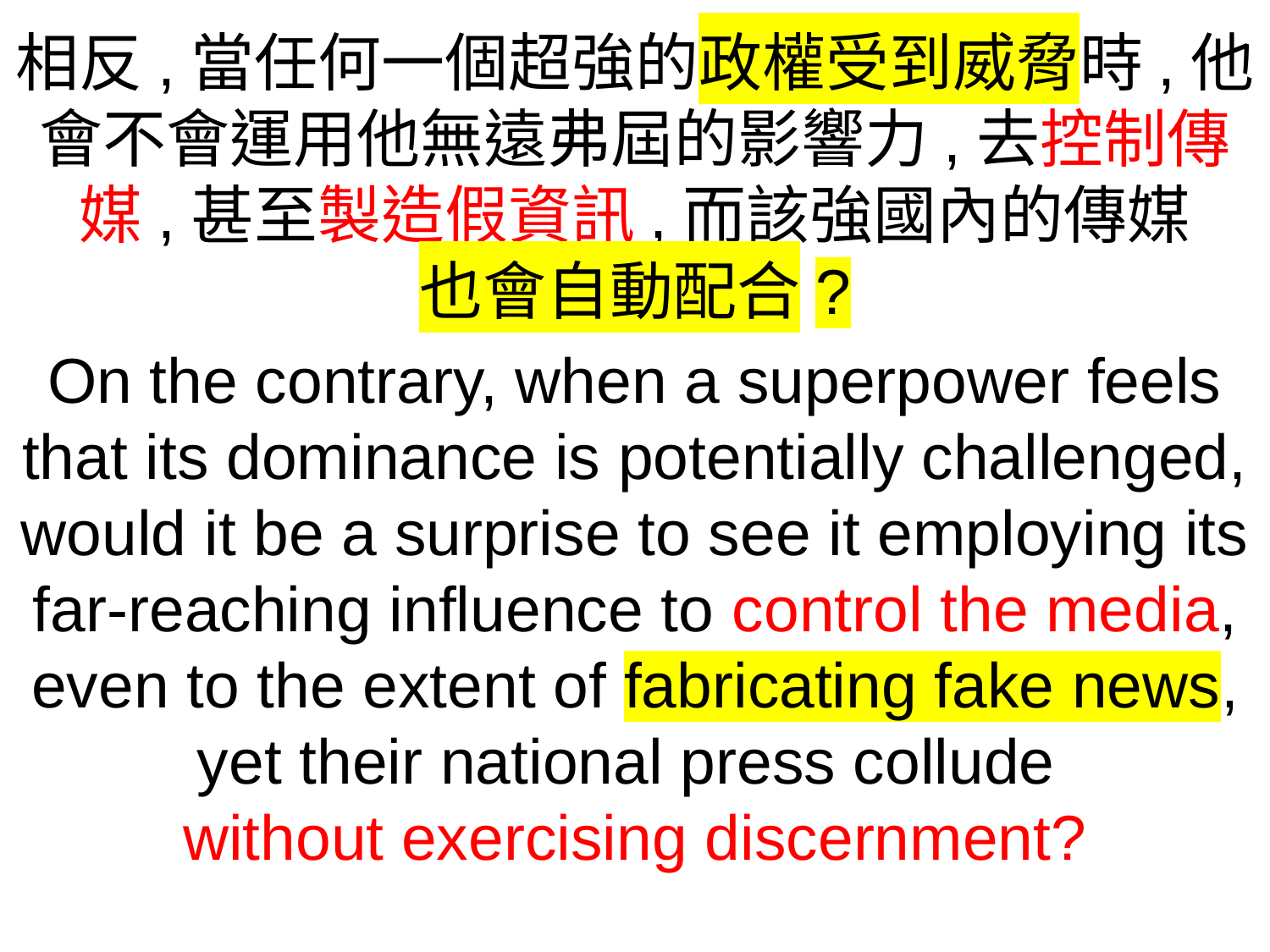

相反,當任何一個超強的政權受到威脅時,他會不會運用他無遠弗屆的影響力,去控制傳媒,甚至製造假資訊,而該強國內的傳媒
也會自動配合?
On the contrary, when a superpower feels that its dominance is potentially challenged, would it be a surprise to see it employing its far-reaching influence to control the media, even to the extent of fabricating fake news, yet their national press collude
without exercising discernment?